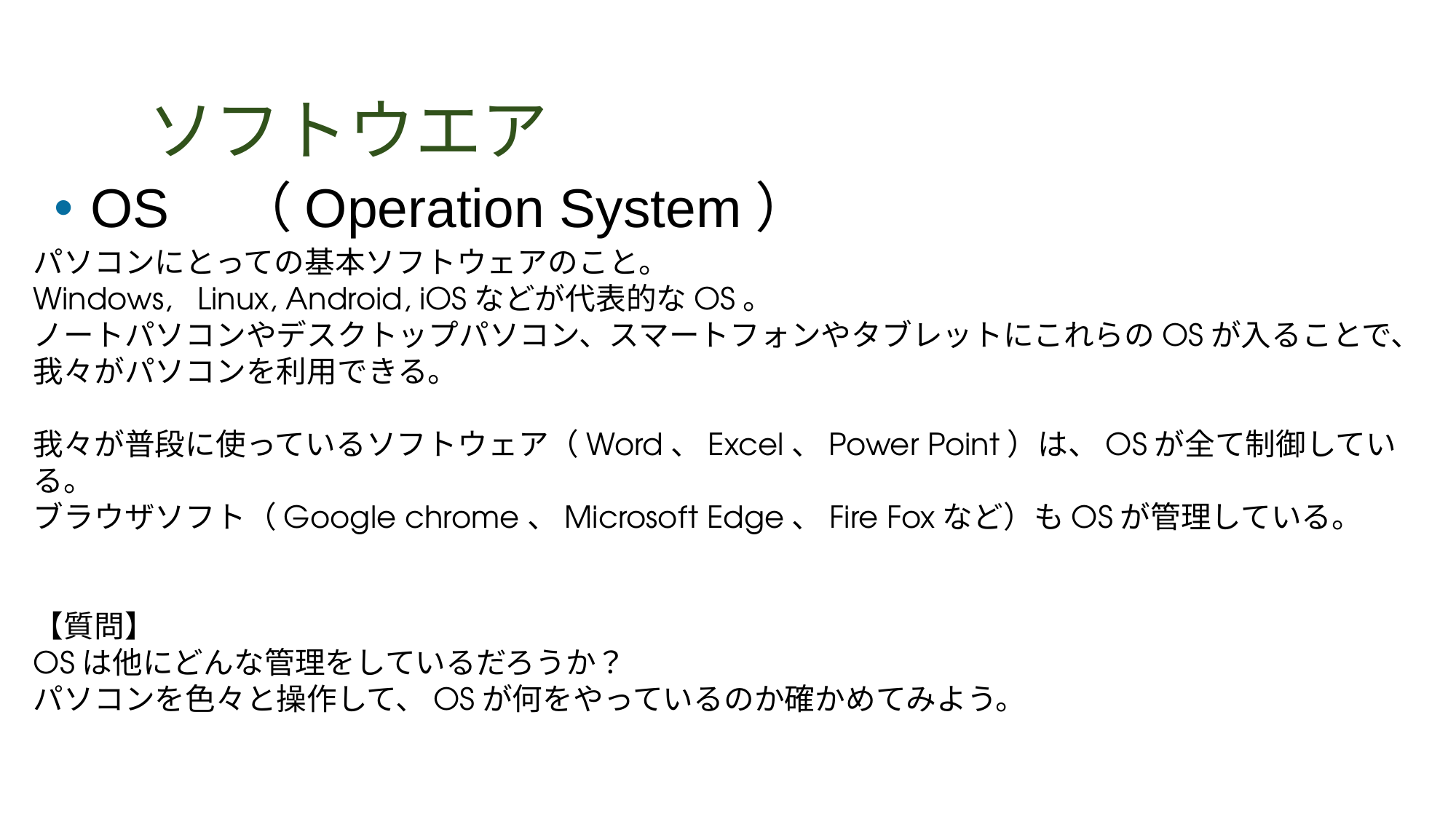

# ソフトウエア
OS　（Operation System）
パソコンにとっての基本ソフトウェアのこと。
Windows,   Linux, Android, iOSなどが代表的なOS。
ノートパソコンやデスクトップパソコン、スマートフォンやタブレットにこれらのOSが入ることで、我々がパソコンを利用できる。

我々が普段に使っているソフトウェア（Word、Excel、Power Point）は、OSが全て制御している。
ブラウザソフト（Google chrome、Microsoft Edge、Fire Foxなど）もOSが管理している。

【質問】
OSは他にどんな管理をしているだろうか？
パソコンを色々と操作して、OSが何をやっているのか確かめてみよう。